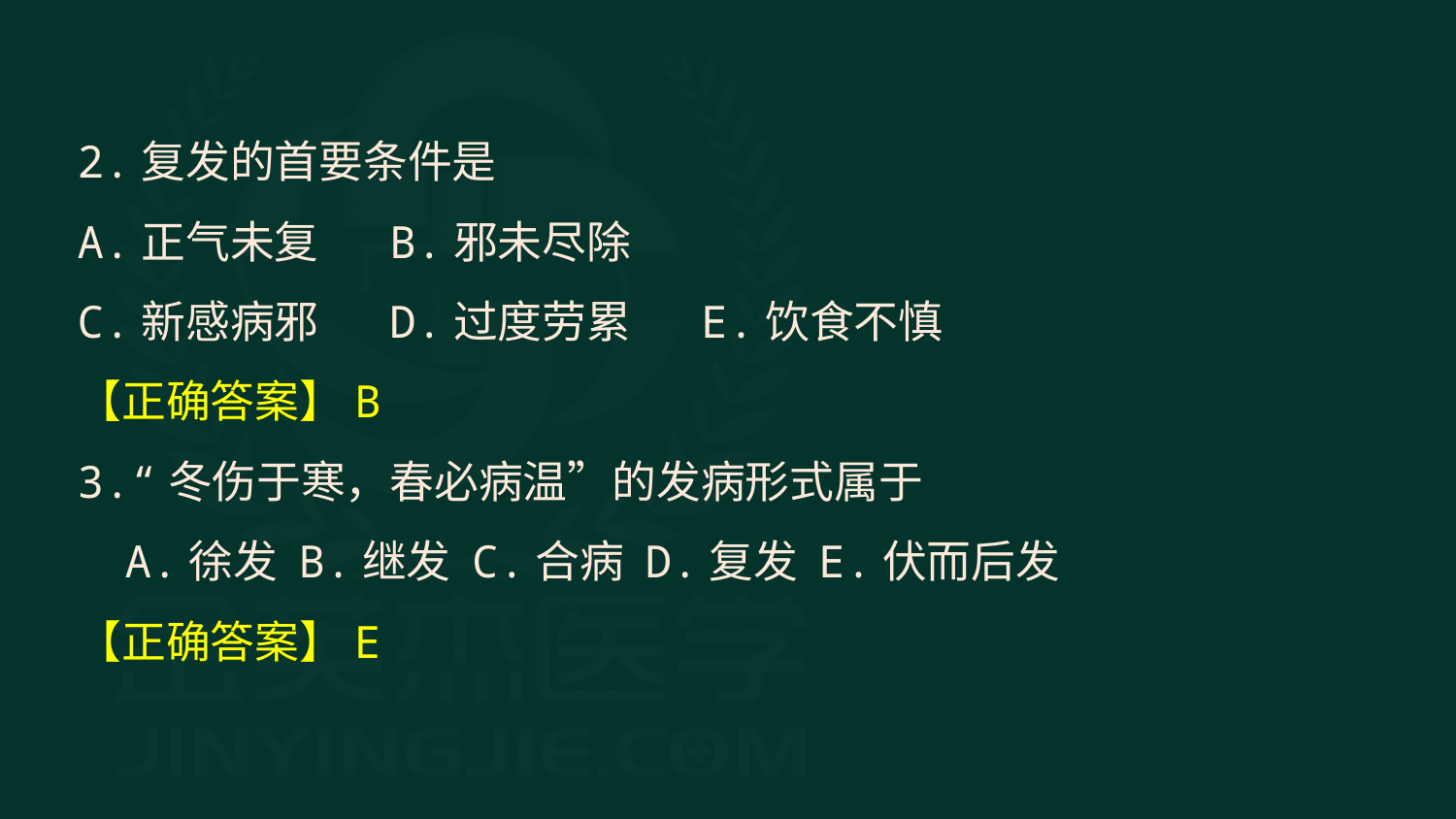

2.复发的首要条件是
A.正气未复      B.邪未尽除
C.新感病邪      D.过度劳累      E.饮食不慎
【正确答案】B
3.“冬伤于寒，春必病温”的发病形式属于
A.徐发 B.继发 C.合病 D.复发 E.伏而后发
【正确答案】E